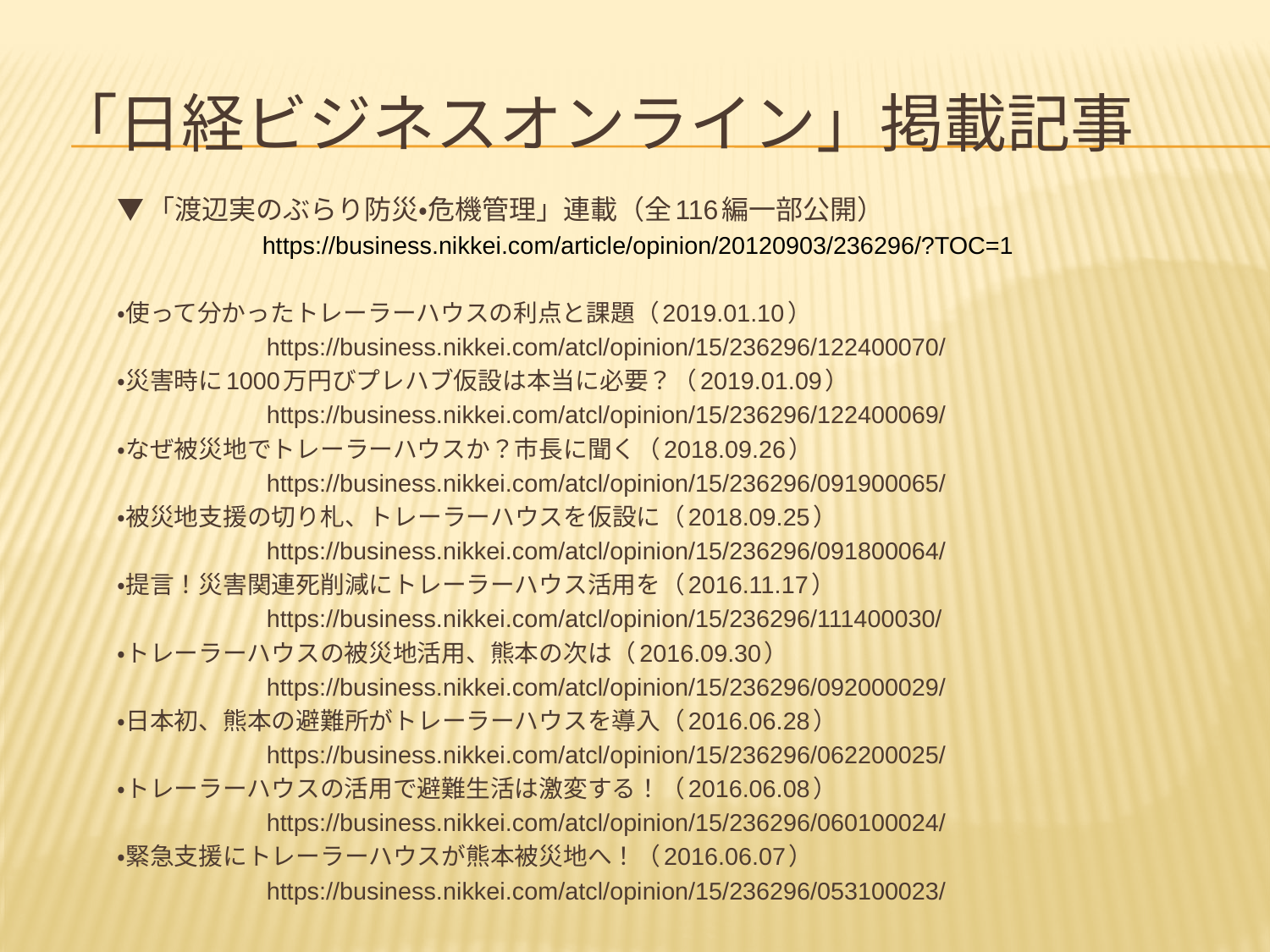

# 「日経ビジネスオンライン」掲載記事
▼「渡辺実のぶらり防災・危機管理」連載（全116編一部公開）
　　　　　　　https://business.nikkei.com/article/opinion/20120903/236296/?TOC=1

・使って分かったトレーラーハウスの利点と課題（2019.01.10）
　　　　　　https://business.nikkei.com/atcl/opinion/15/236296/122400070/
・災害時に1000万円びプレハブ仮設は本当に必要？（2019.01.09）
　　　　　　https://business.nikkei.com/atcl/opinion/15/236296/122400069/
・なぜ被災地でトレーラーハウスか？市長に聞く（2018.09.26）
　　　　　　https://business.nikkei.com/atcl/opinion/15/236296/091900065/
・被災地支援の切り札、トレーラーハウスを仮設に（2018.09.25）
　　　　　　https://business.nikkei.com/atcl/opinion/15/236296/091800064/
・提言！災害関連死削減にトレーラーハウス活用を（2016.11.17）
　　　　　　https://business.nikkei.com/atcl/opinion/15/236296/111400030/
・トレーラーハウスの被災地活用、熊本の次は（2016.09.30）
　　　　　　https://business.nikkei.com/atcl/opinion/15/236296/092000029/
・日本初、熊本の避難所がトレーラーハウスを導入（2016.06.28）
　　　　　　https://business.nikkei.com/atcl/opinion/15/236296/062200025/
・トレーラーハウスの活用で避難生活は激変する！（2016.06.08）
　　　　　　https://business.nikkei.com/atcl/opinion/15/236296/060100024/
・緊急支援にトレーラーハウスが熊本被災地へ！（2016.06.07）
　　　　　　https://business.nikkei.com/atcl/opinion/15/236296/053100023/